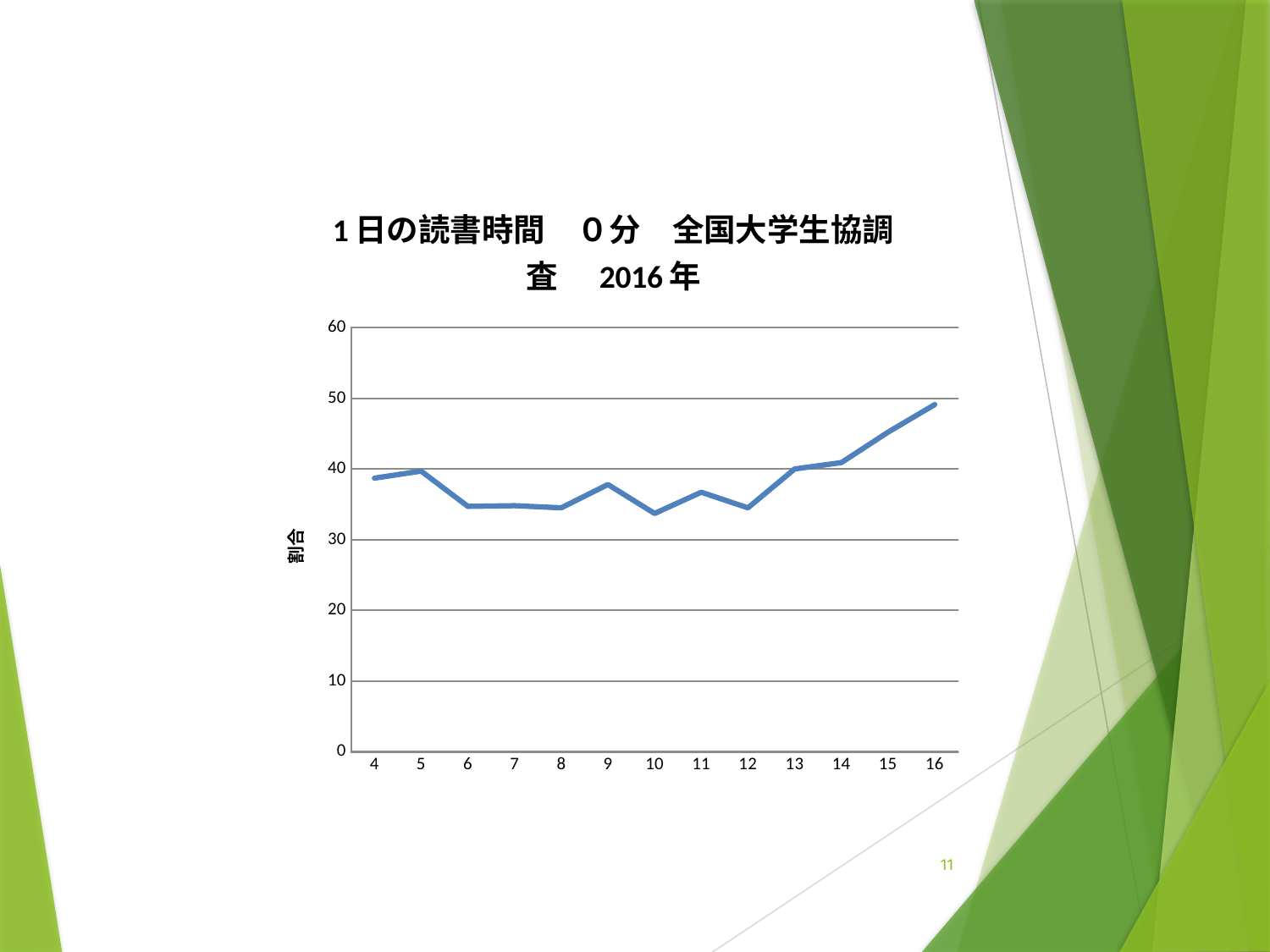

### Chart: 1日の読書時間　０分　全国大学生協調査　2016年

| Category | 1日の読書時間０分 |
|---|---|
| 4 | 38.7 |
| 5 | 39.7 |
| 6 | 34.7 |
| 7 | 34.8 |
| 8 | 34.5 |
| 9 | 37.8 |
| 10 | 33.7 |
| 11 | 36.7 |
| 12 | 34.5 |
| 13 | 40.0 |
| 14 | 40.9 |
| 15 | 45.2 |
| 16 | 49.1 |
11